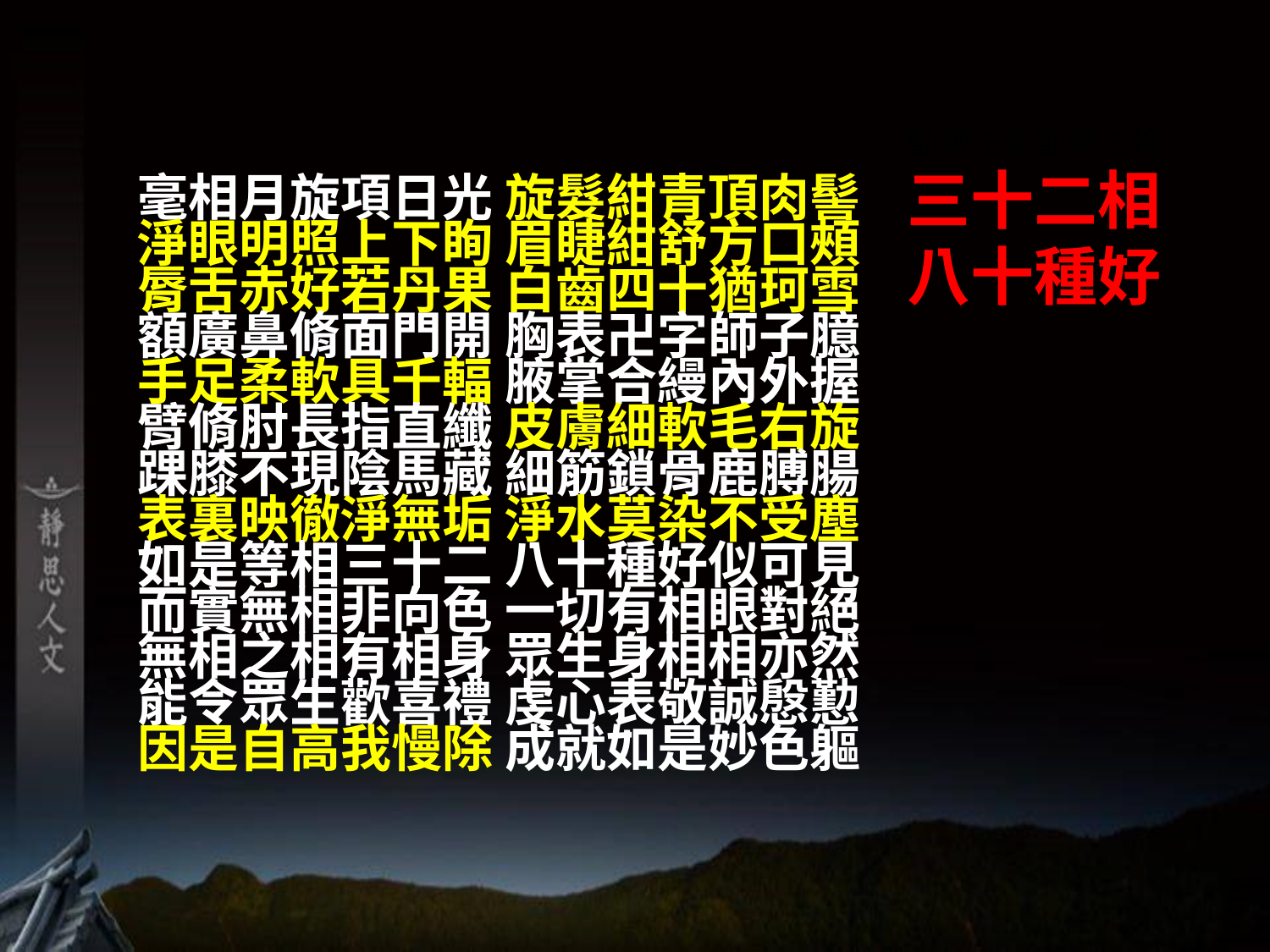

# 毫相月旋項日光 旋髮紺青頂肉髻 淨眼明照上下眴 眉睫紺舒方口頰 脣舌赤好若丹果 白齒四十猶珂雪 額廣鼻脩面門開 胸表卍字師子臆 手足柔軟具千輻 腋掌合縵內外握 臂脩肘長指直纖 皮膚細軟毛右旋 踝膝不現陰馬藏 細筋鎖骨鹿膊腸 表裏映徹淨無垢 淨水莫染不受塵 如是等相三十二 八十種好似可見 而實無相非向色 一切有相眼對絕 無相之相有相身 眾生身相相亦然 能令眾生歡喜禮 虔心表敬誠慇懃 因是自高我慢除 成就如是妙色軀
勤轉法輪勤轉法輪
三十二相
八十種好